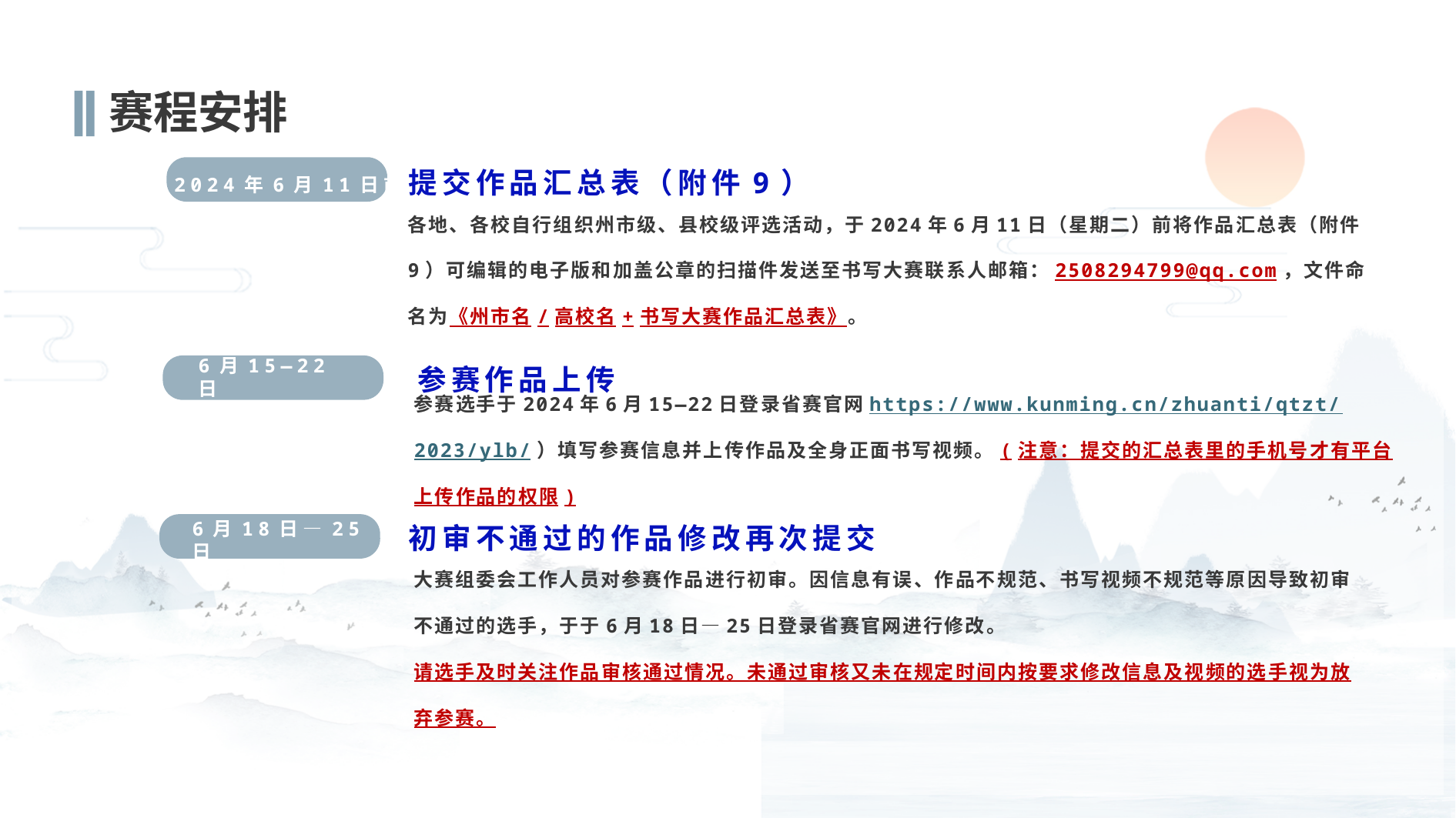

赛程安排

提交作品汇总表（附件9）
各地、各校自行组织州市级、县校级评选活动，于2024年6月11日（星期二）前将作品汇总表（附件9）可编辑的电子版和加盖公章的扫描件发送至书写大赛联系人邮箱：2508294799@qq.com，文件命名为《州市名/高校名+书写大赛作品汇总表》。
2024年6月11日前
参赛作品上传
参赛选手于2024年6月15—22日登录省赛官网https://www.kunming.cn/zhuanti/qtzt/2023/ylb/）填写参赛信息并上传作品及全身正面书写视频。(注意：提交的汇总表里的手机号才有平台上传作品的权限)

6月15—22日

6月18日—25日
初审不通过的作品修改再次提交
大赛组委会工作人员对参赛作品进行初审。因信息有误、作品不规范、书写视频不规范等原因导致初审不通过的选手，于于6月18日—25日登录省赛官网进行修改。
请选手及时关注作品审核通过情况。未通过审核又未在规定时间内按要求修改信息及视频的选手视为放弃参赛。